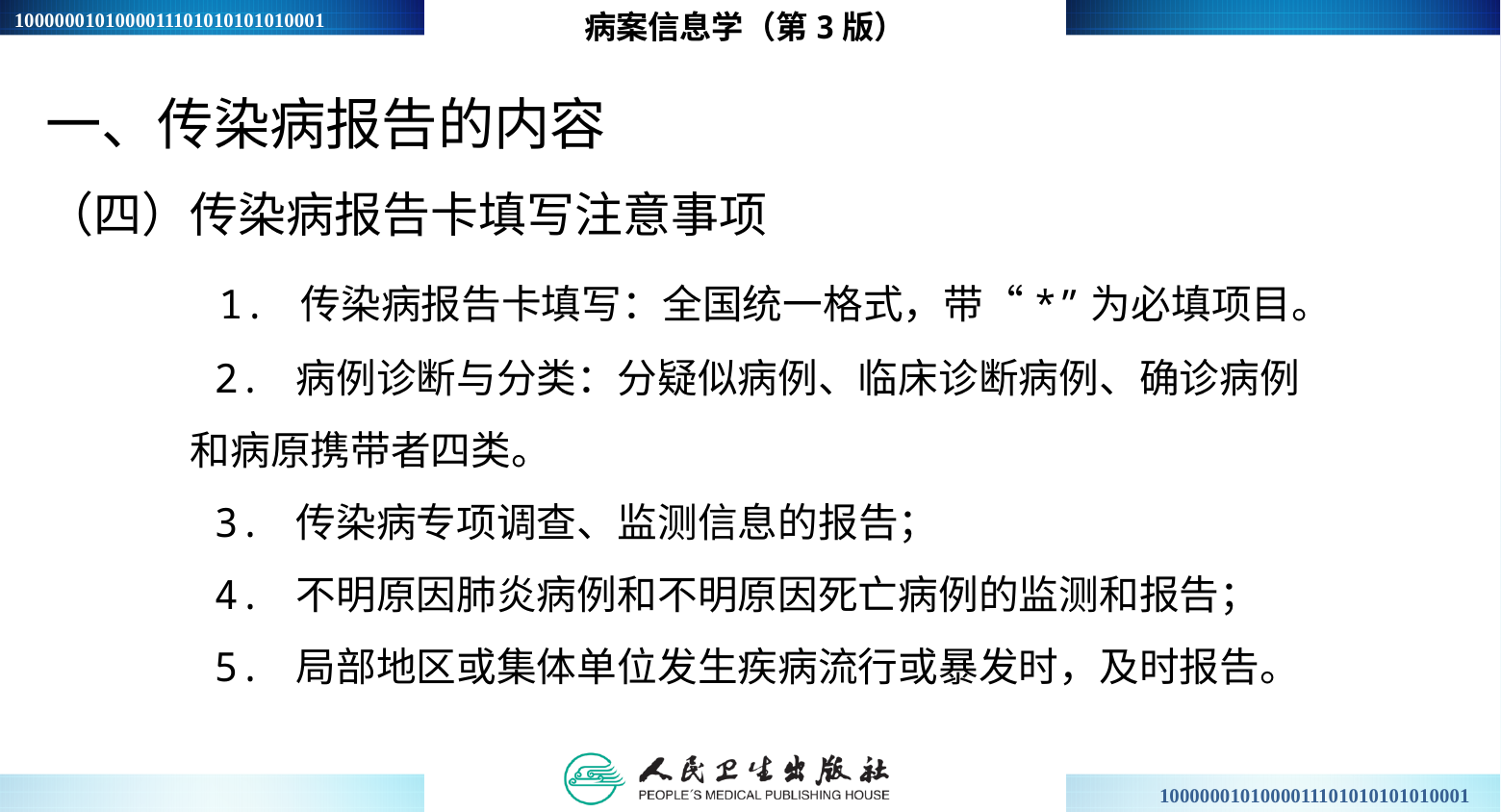

病案信息学（第3版）
一、传染病报告的内容
（四）传染病报告卡填写注意事项
 1. 传染病报告卡填写：全国统一格式，带“*”为必填项目。
 2. 病例诊断与分类：分疑似病例、临床诊断病例、确诊病例
和病原携带者四类。
 3. 传染病专项调查、监测信息的报告；
 4. 不明原因肺炎病例和不明原因死亡病例的监测和报告；
 5. 局部地区或集体单位发生疾病流行或暴发时，及时报告。